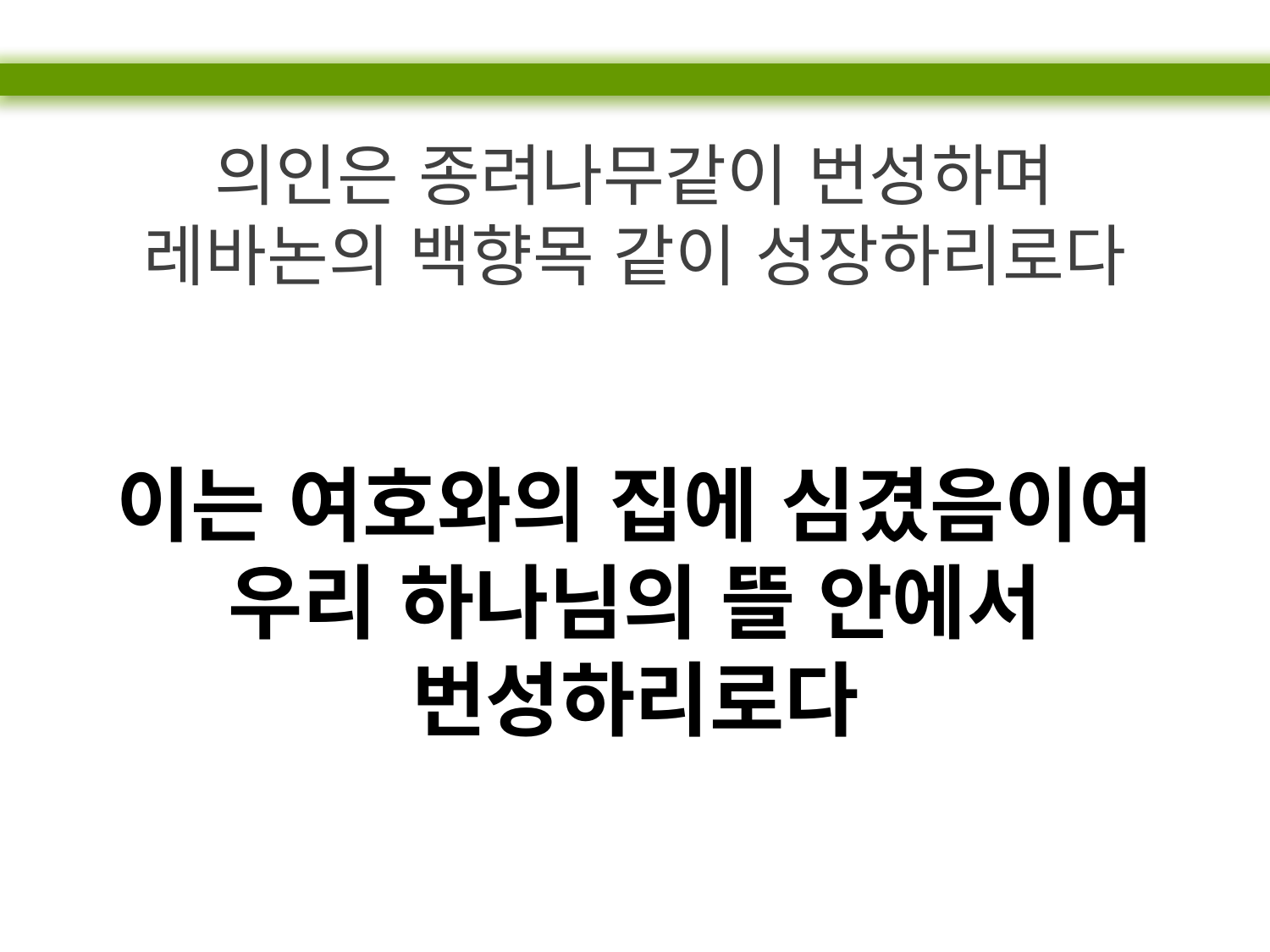

의인은 종려나무같이 번성하며
레바논의 백향목 같이 성장하리로다
이는 여호와의 집에 심겼음이여
우리 하나님의 뜰 안에서 번성하리로다